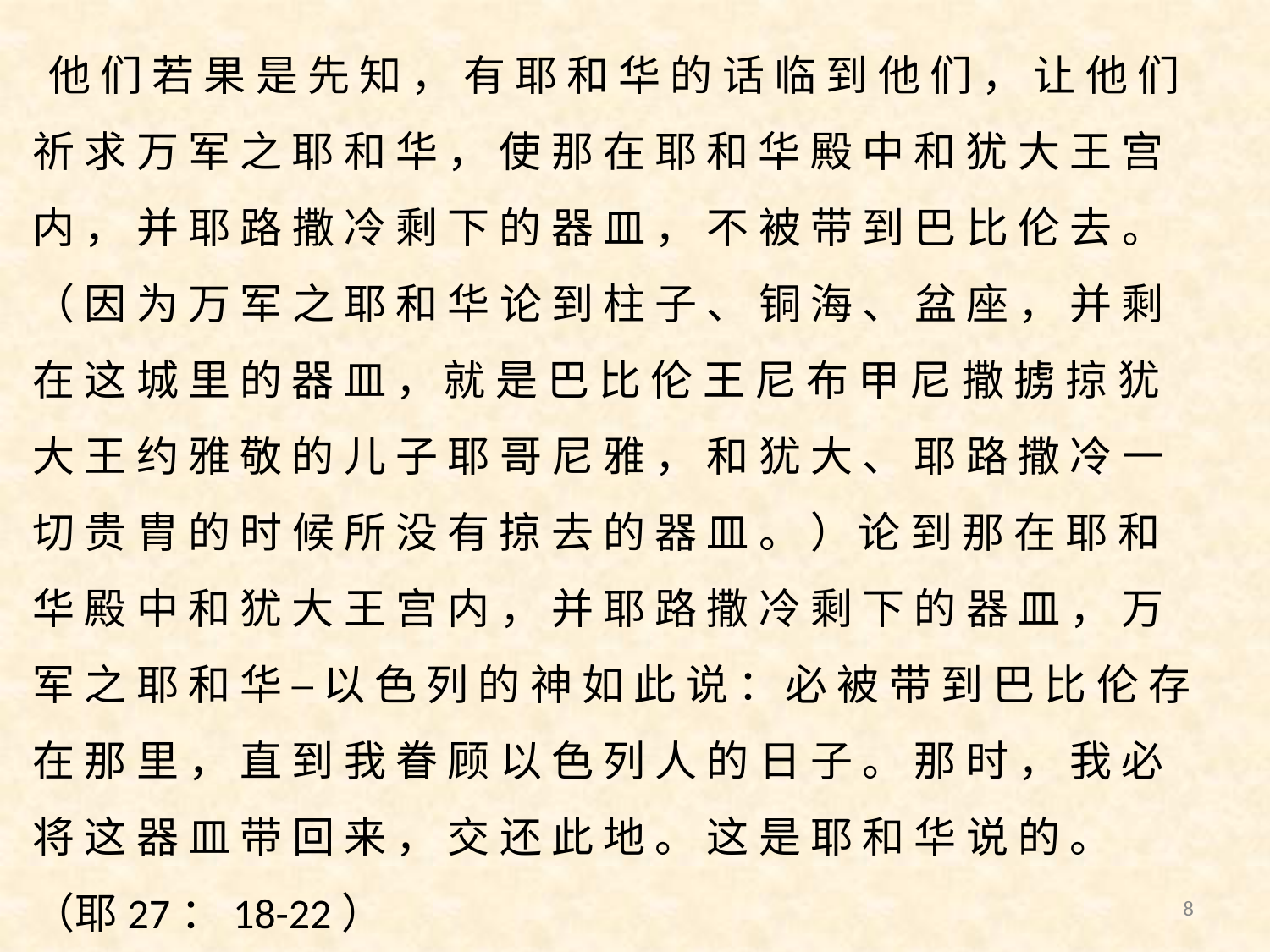

他 们 若 果 是 先 知 ， 有 耶 和 华 的 话 临 到 他 们 ， 让 他 们 祈 求 万 军 之 耶 和 华 ， 使 那 在 耶 和 华 殿 中 和 犹 大 王 宫 内 ， 并 耶 路 撒 冷 剩 下 的 器 皿 ， 不 被 带 到 巴 比 伦 去 。 （ 因 为 万 军 之 耶 和 华 论 到 柱 子 、 铜 海 、 盆 座 ， 并 剩 在 这 城 里 的 器 皿 ， 就 是 巴 比 伦 王 尼 布 甲 尼 撒 掳 掠 犹 大 王 约 雅 敬 的 儿 子 耶 哥 尼 雅 ， 和 犹 大 、 耶 路 撒 冷 一 切 贵 胄 的 时 候 所 没 有 掠 去 的 器 皿 。 ） 论 到 那 在 耶 和 华 殿 中 和 犹 大 王 宫 内 ， 并 耶 路 撒 冷 剩 下 的 器 皿 ， 万 军 之 耶 和 华 ─ 以 色 列 的 神 如 此 说 ： 必 被 带 到 巴 比 伦 存 在 那 里 ， 直 到 我 眷 顾 以 色 列 人 的 日 子 。 那 时 ， 我 必 将 这 器 皿 带 回 来 ， 交 还 此 地 。 这 是 耶 和 华 说 的 。（耶27：18-22）

8